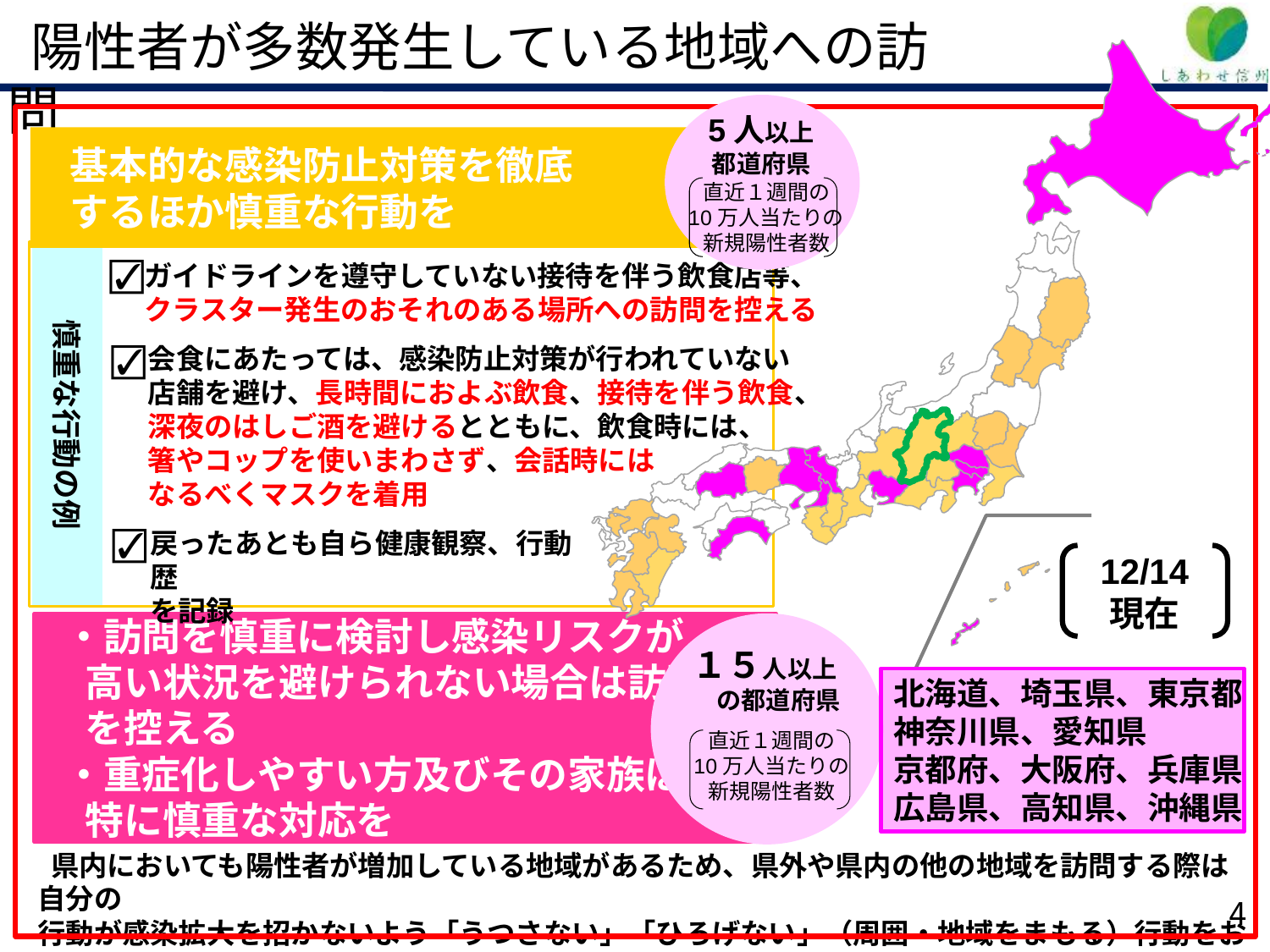

陽性者が多数発生している地域への訪問

5人以上
都道府県
直近１週間の
10万人当たりの
新規陽性者数

  基本的な感染防止対策を徹底
  するほか慎重な行動を
慎重な行動の例

☑
ガイドラインを遵守していない接待を伴う飲食店等、
クラスター発生のおそれのある場所への訪問を控える
☑
会食にあたっては、感染防止対策が行われていない
店舗を避け、長時間におよぶ飲食、接待を伴う飲食、
深夜のはしご酒を避けるとともに、飲食時には、
箸やコップを使いまわさず、会話時には
なるべくマスクを着用
☑
戻ったあとも自ら健康観察、行動歴
を記録
12/14
現在

１５人以上
　の都道府県
直近１週間の
10万人当たりの
新規陽性者数
 ・訪問を慎重に検討し感染リスクが
　高い状況を避けられない場合は訪問
　を控える
 ・重症化しやすい方及びその家族は
　特に慎重な対応を
北海道、埼玉県、東京都
神奈川県、愛知県
京都府、大阪府、兵庫県
広島県、高知県、沖縄県

 県内においても陽性者が増加している地域があるため、県外や県内の他の地域を訪問する際は自分の
行動が感染拡大を招かないよう「うつさない」「ひろげない」（周囲・地域をまもる）行動をお願いします。
4